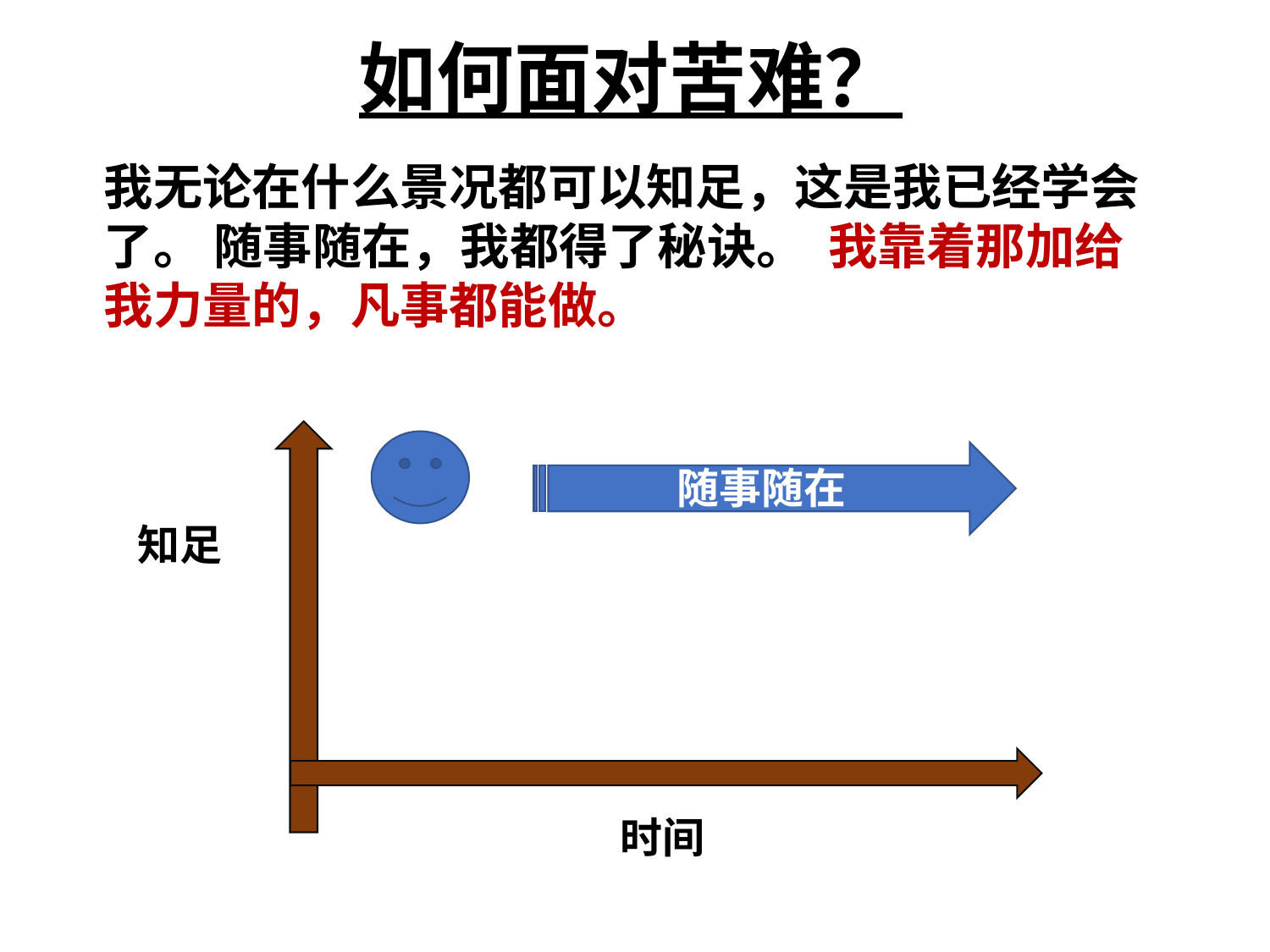

# 如何面对苦难？
我无论在什么景况都可以知足，这是我已经学会了。 随事随在，我都得了秘诀。  我靠着那加给我力量的，凡事都能做。

随事随在
知足
时间